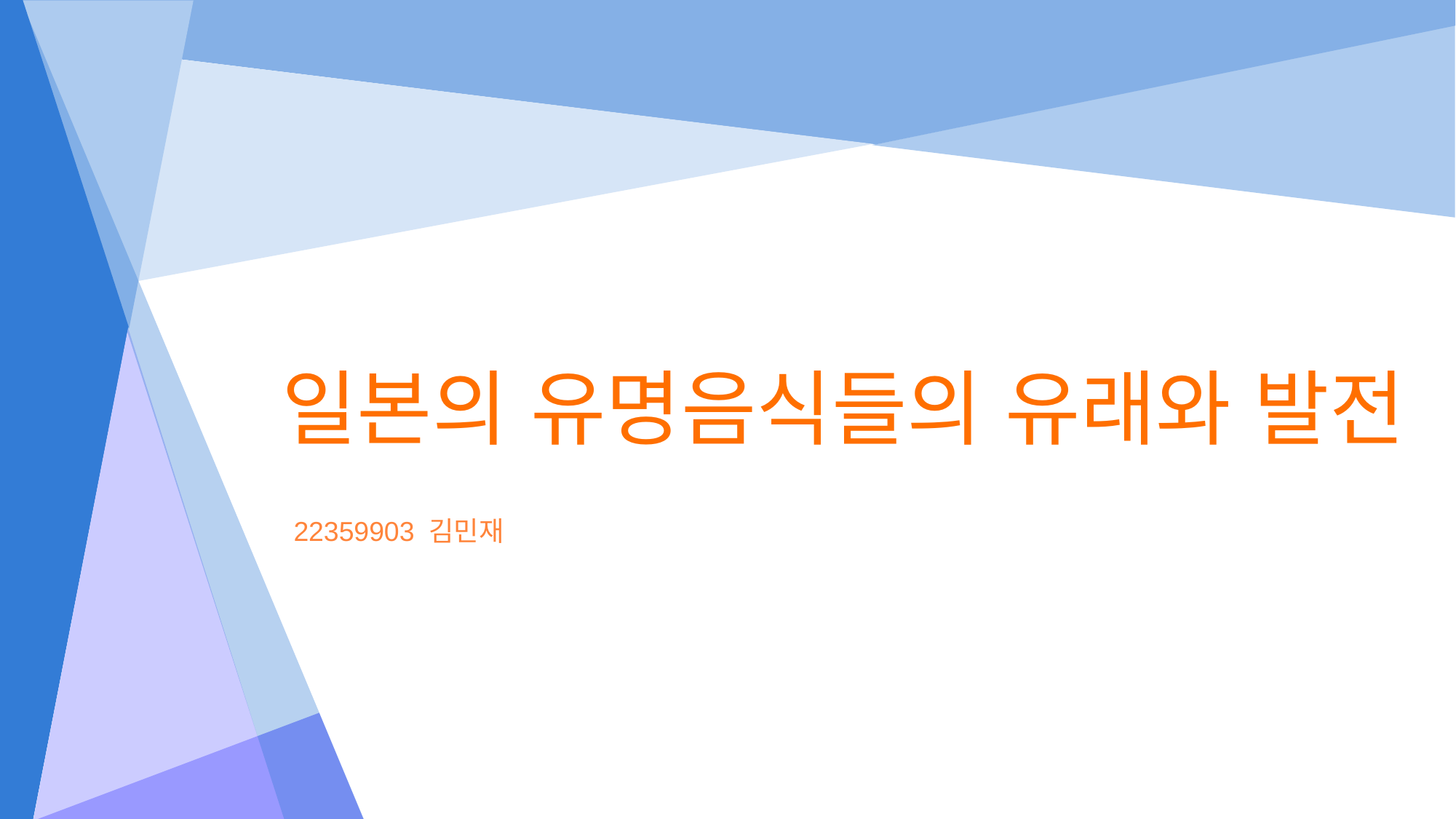

# 일본의 유명음식들의 유래와 발전
22359903 김민재